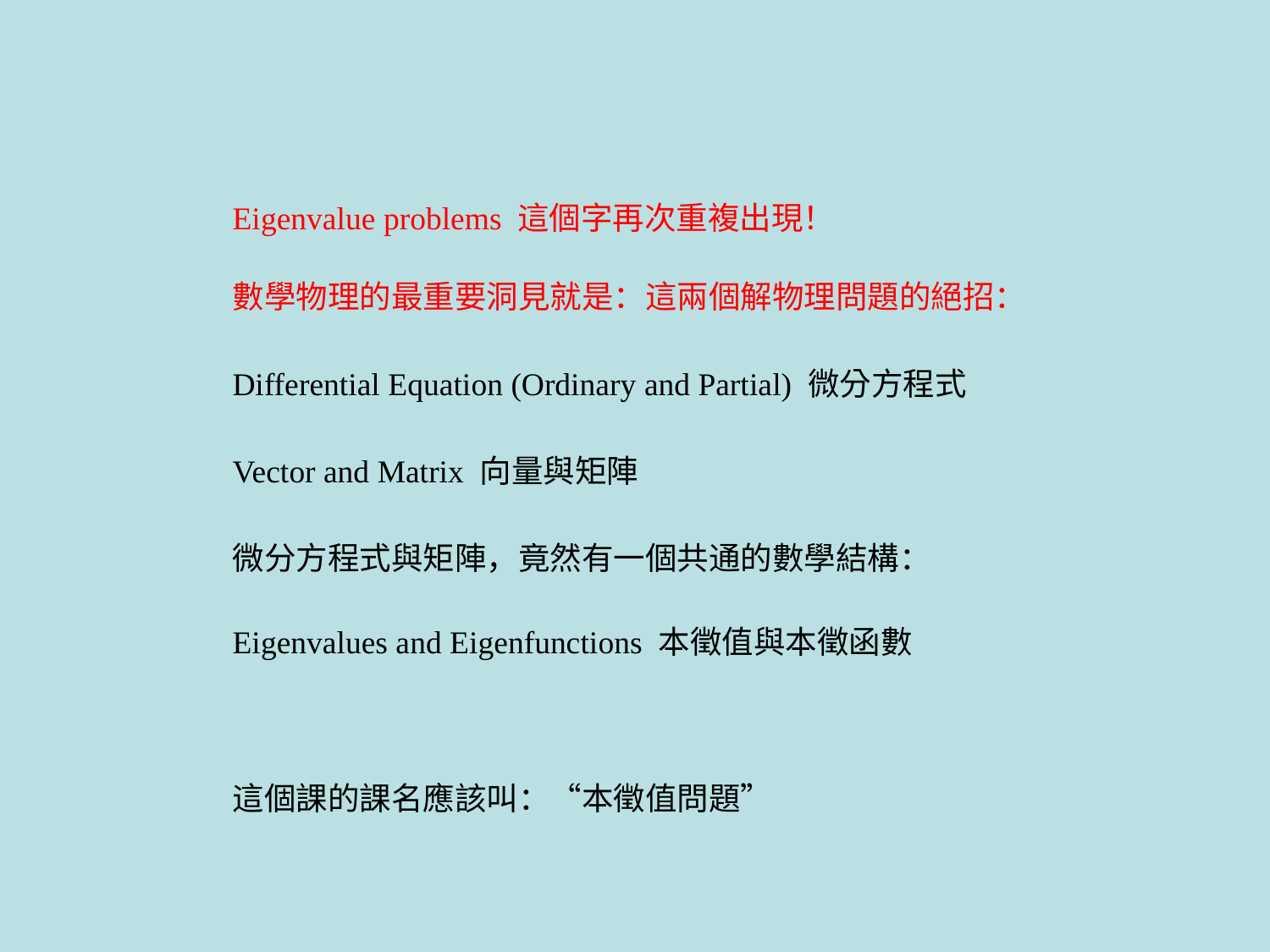

Eigenvalue problems 這個字再次重複出現！
數學物理的最重要洞見就是：這兩個解物理問題的絕招：
Differential Equation (Ordinary and Partial) 微分方程式
Vector and Matrix 向量與矩陣
微分方程式與矩陣，竟然有一個共通的數學結構：
Eigenvalues and Eigenfunctions 本徵值與本徵函數
這個課的課名應該叫：“本徵值問題”